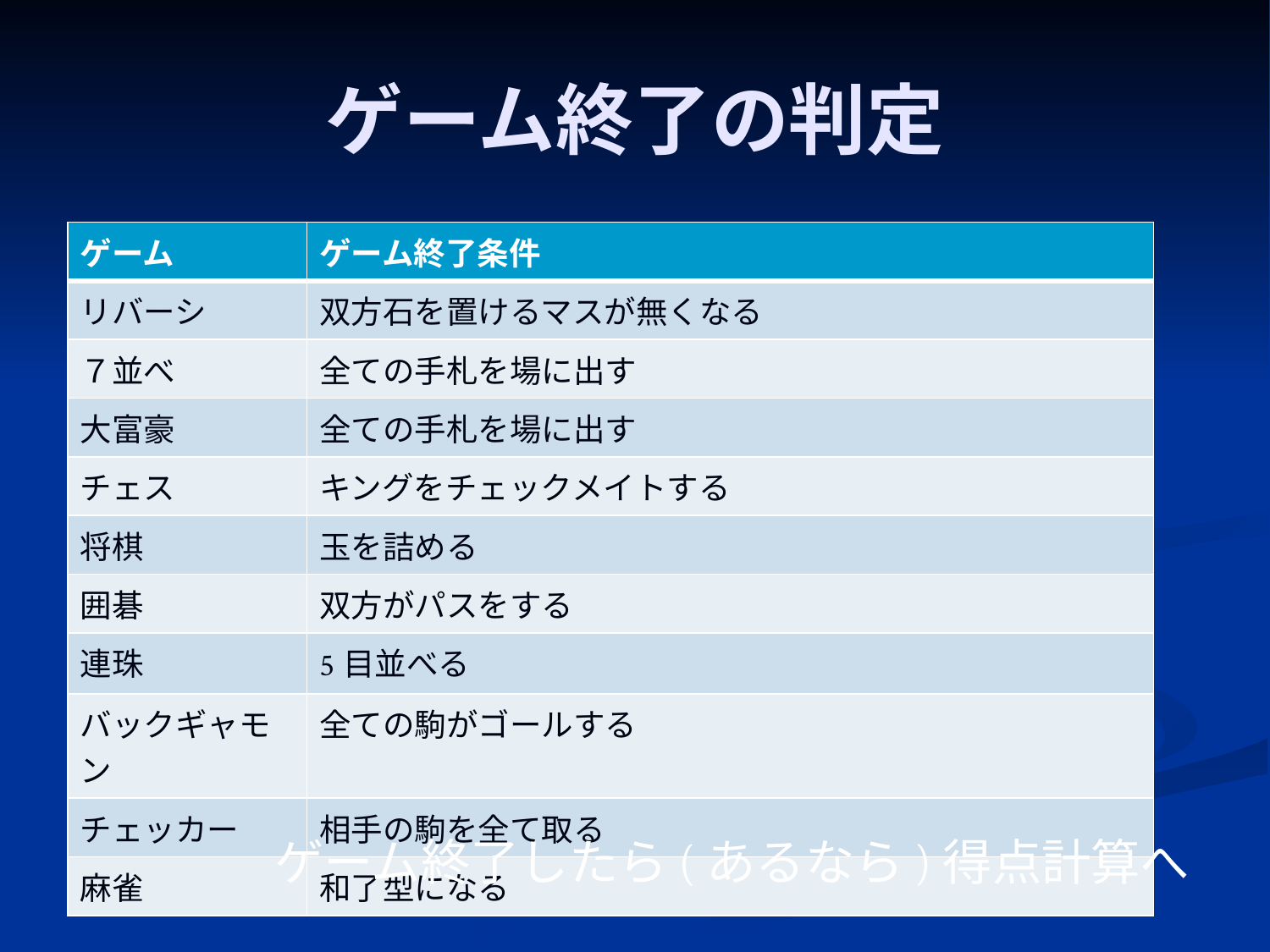

# ゲーム終了の判定
| ゲーム | ゲーム終了条件 |
| --- | --- |
| リバーシ | 双方石を置けるマスが無くなる |
| ７並べ | 全ての手札を場に出す |
| 大富豪 | 全ての手札を場に出す |
| チェス | キングをチェックメイトする |
| 将棋 | 玉を詰める |
| 囲碁 | 双方がパスをする |
| 連珠 | 5目並べる |
| バックギャモン | 全ての駒がゴールする |
| チェッカー | 相手の駒を全て取る |
| 麻雀 | 和了型になる |
ゲーム終了したら(あるなら)得点計算へ